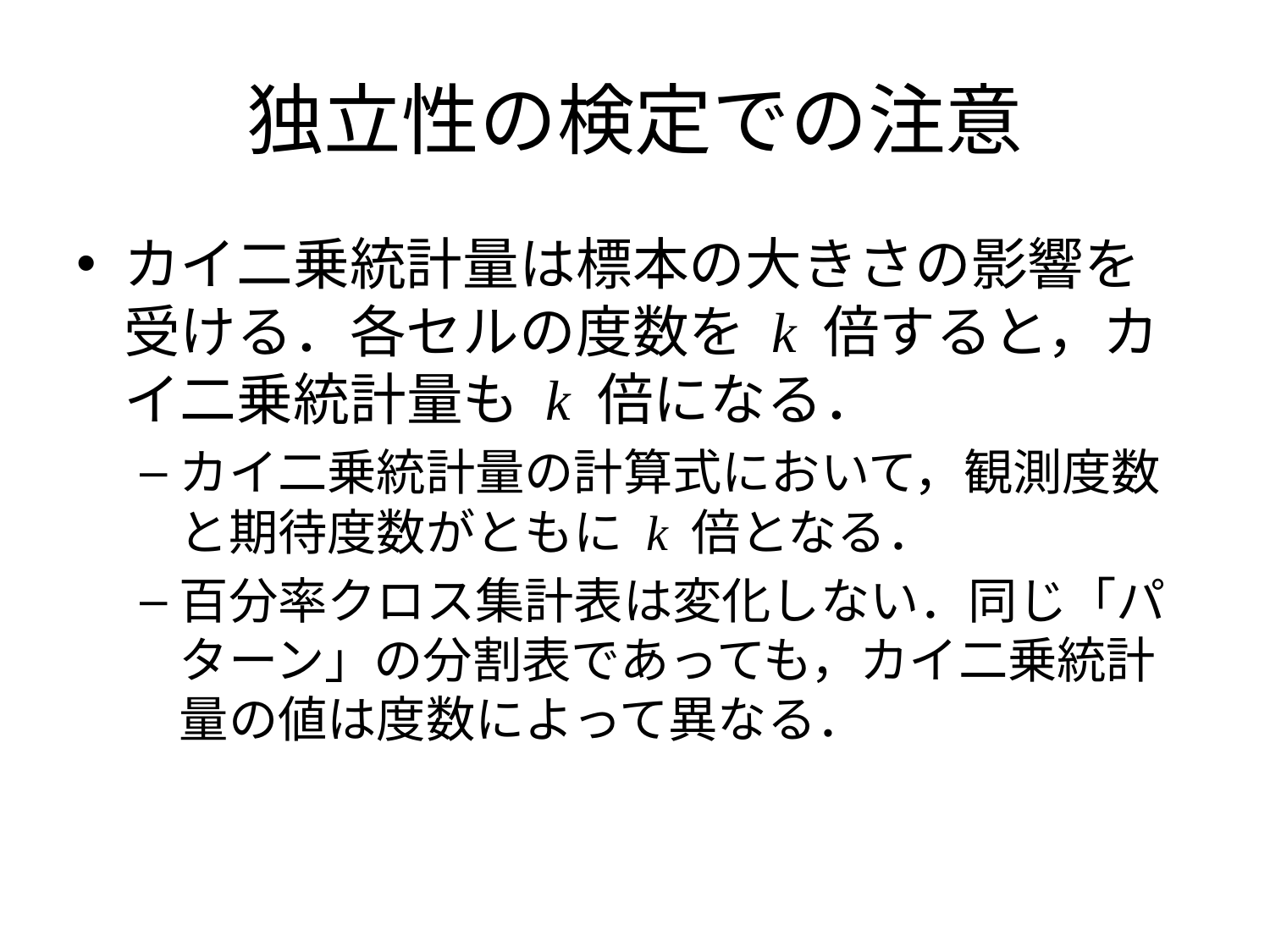

# 独立性の検定での注意
カイ二乗統計量は標本の大きさの影響を受ける．各セルの度数を k 倍すると，カイ二乗統計量も k 倍になる．
カイ二乗統計量の計算式において，観測度数と期待度数がともに k 倍となる．
百分率クロス集計表は変化しない．同じ「パターン」の分割表であっても，カイ二乗統計量の値は度数によって異なる．